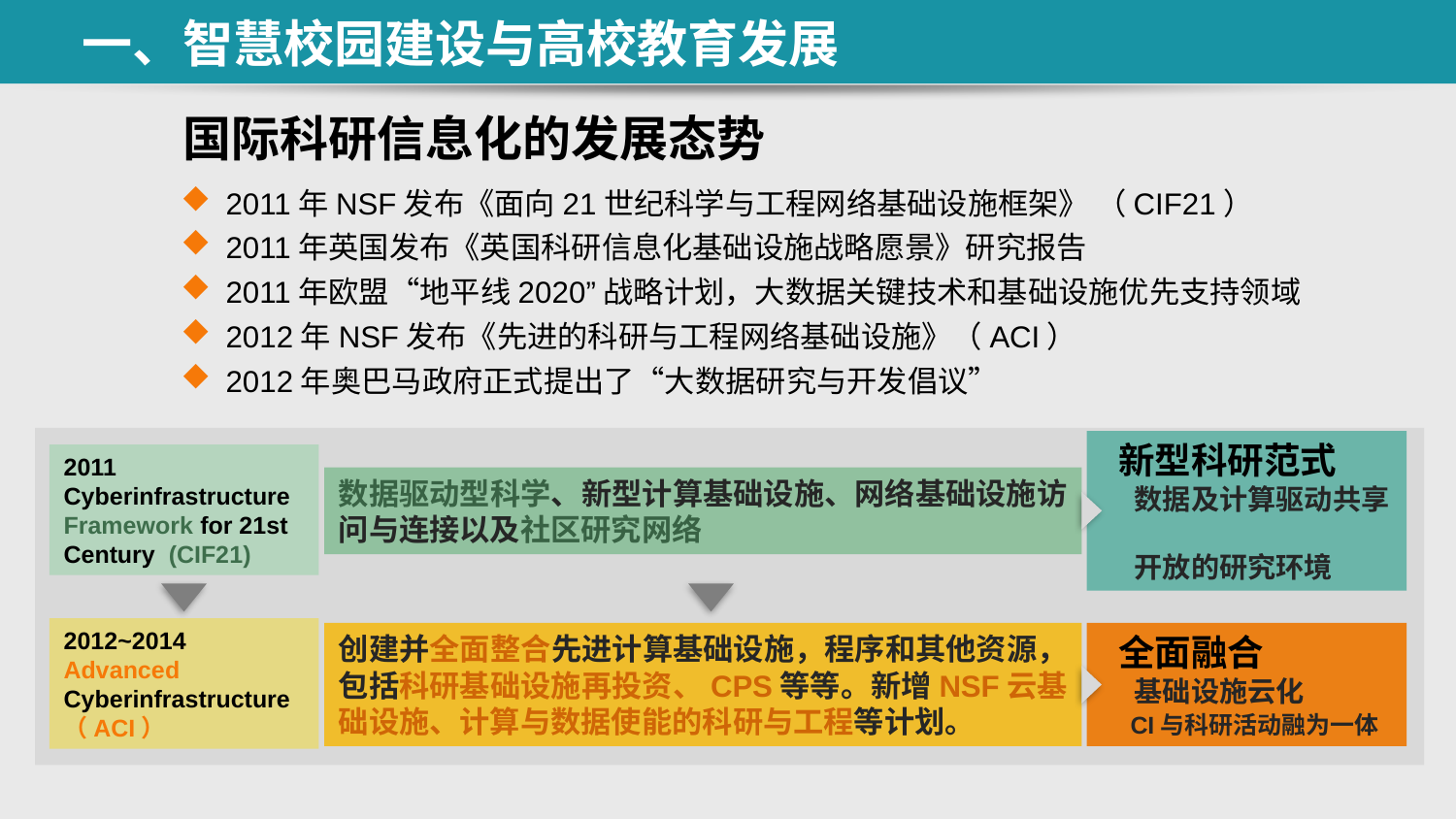

一、智慧校园建设与高校教育发展
# 国际科研信息化的发展态势
 2011年NSF发布《面向21世纪科学与工程网络基础设施框架》 （CIF21）
 2011年英国发布《英国科研信息化基础设施战略愿景》研究报告
 2011年欧盟“地平线2020”战略计划，大数据关键技术和基础设施优先支持领域
 2012年NSF发布《先进的科研与工程网络基础设施》（ACI）
 2012年奥巴马政府正式提出了“大数据研究与开发倡议”

2011
Cyberinfrastructure Framework for 21st Century  (CIF21)
数据驱动型科学、新型计算基础设施、网络基础设施访问与连接以及社区研究网络
 新型科研范式
    数据及计算驱动共享
    开放的研究环境

2012~2014
Advanced Cyberinfrastructure
（ACI）
创建并全面整合先进计算基础设施，程序和其他资源，包括科研基础设施再投资、CPS等等。新增NSF云基础设施、计算与数据使能的科研与工程等计划。
 全面融合
    基础设施云化
    CI与科研活动融为一体